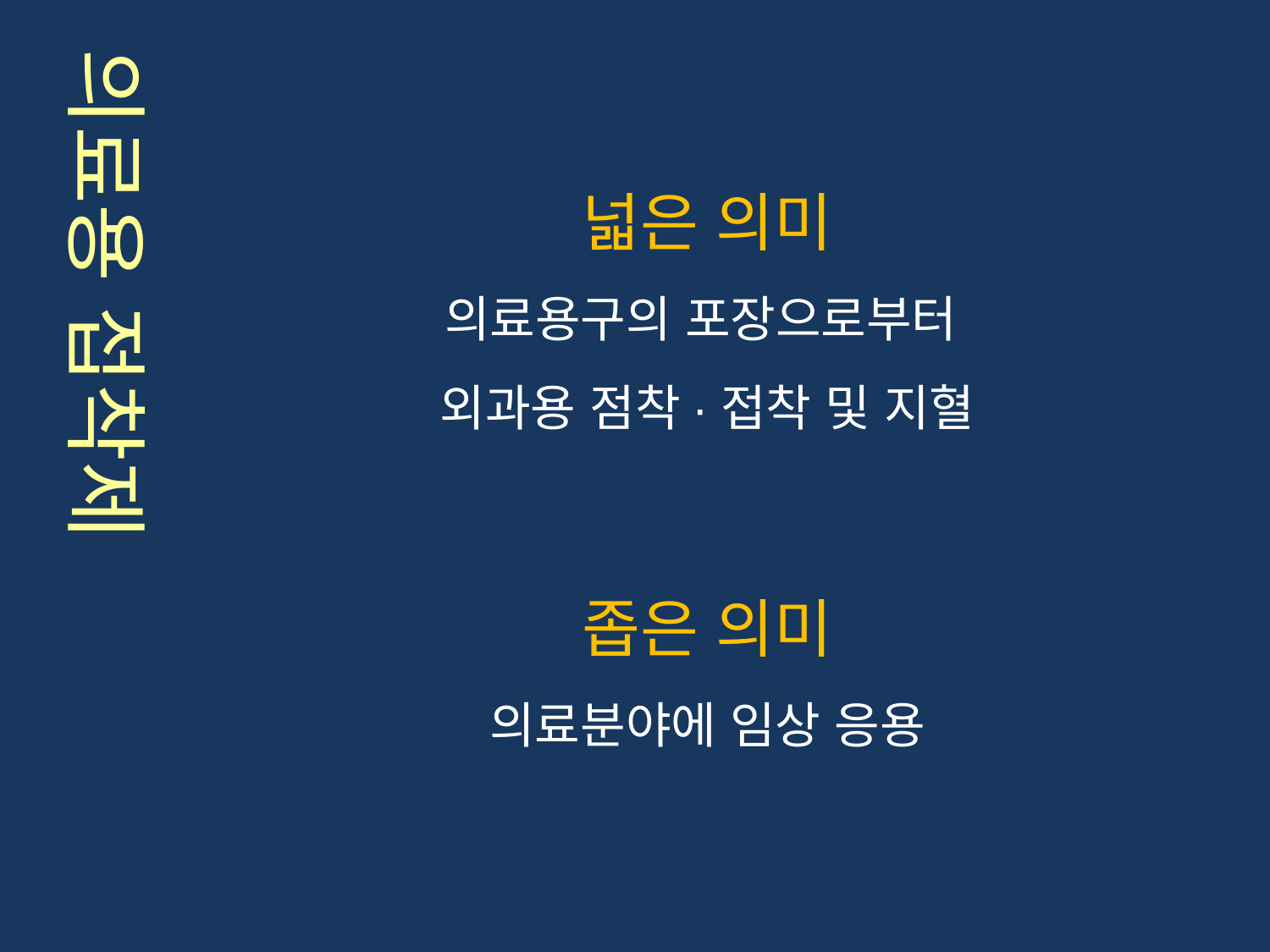

의료용 접착제

넓은 의미
의료용구의 포장으로부터
외과용 점착·접착 및 지혈

좁은 의미
의료분야에 임상 응용